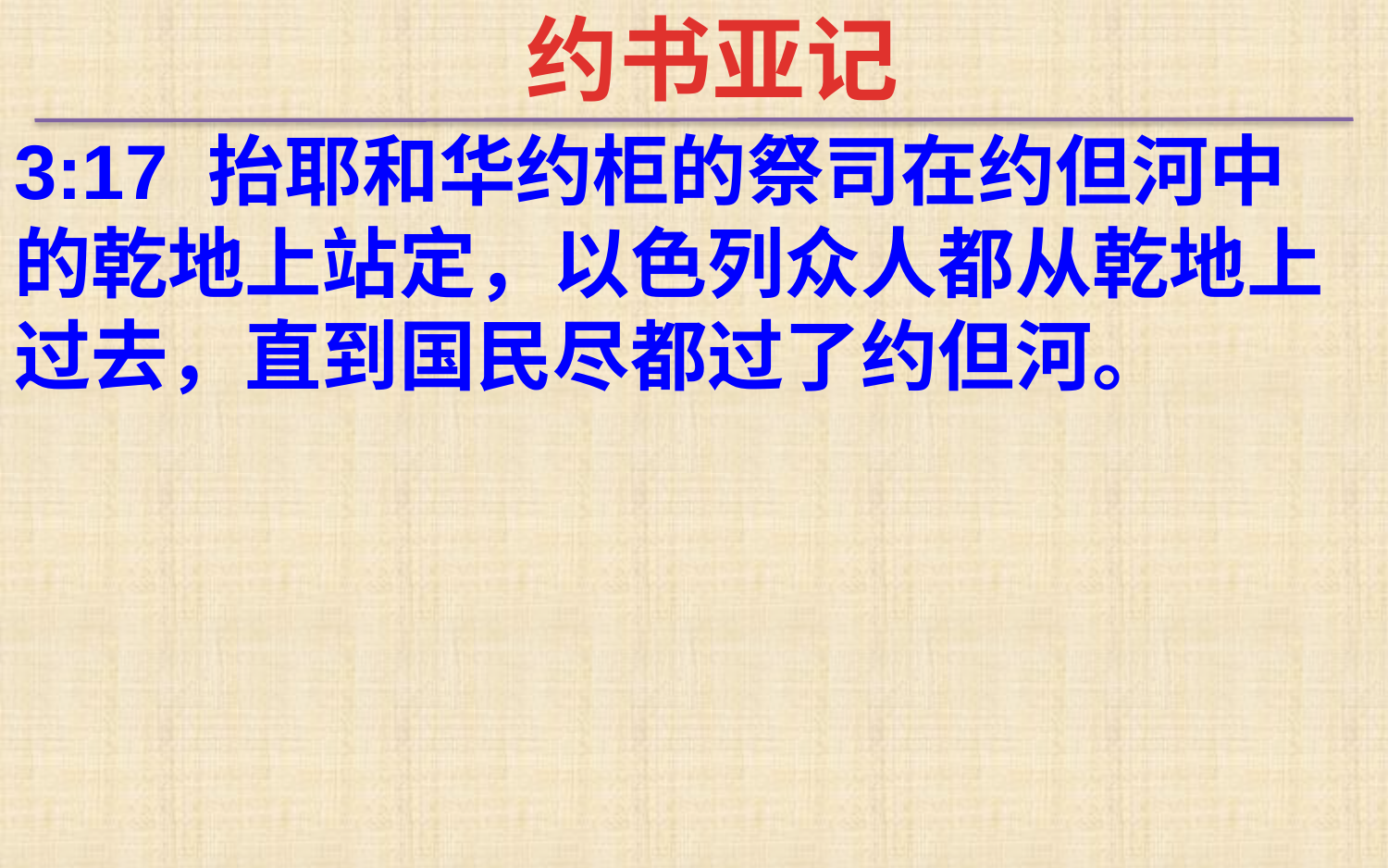

约书亚记
3:17 抬耶和华约柜的祭司在约但河中的乾地上站定，以色列众人都从乾地上过去，直到国民尽都过了约但河。